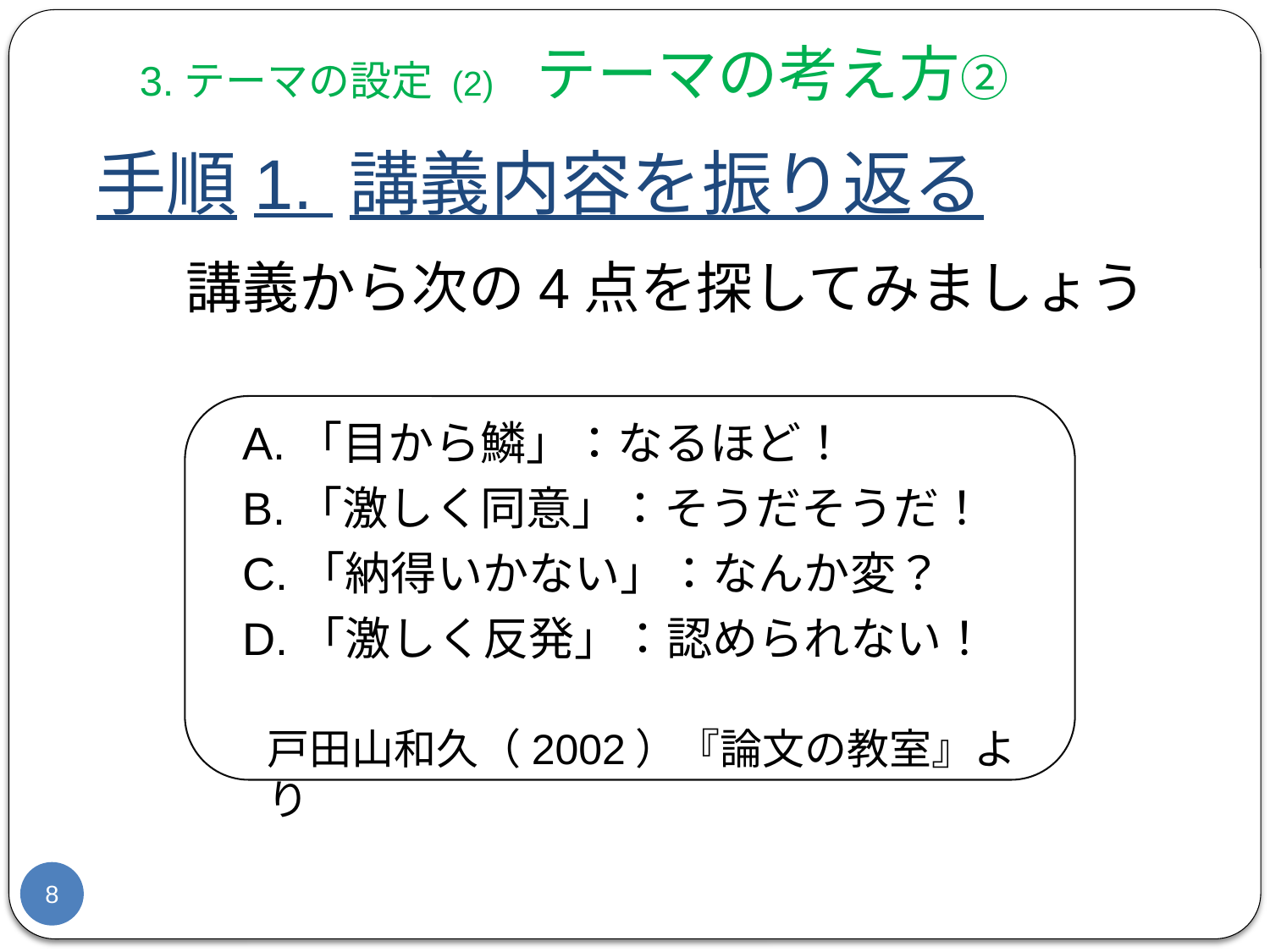

3.テーマの設定 (2)　テーマの考え方②
# 手順1. 講義内容を振り返る
講義から次の4点を探してみましょう

　　A.「目から鱗」：なるほど！
　　B.「激しく同意」：そうだそうだ！
　　C.「納得いかない」：なんか変？
　　D.「激しく反発」：認められない！

戸田山和久（2002）『論文の教室』より
8